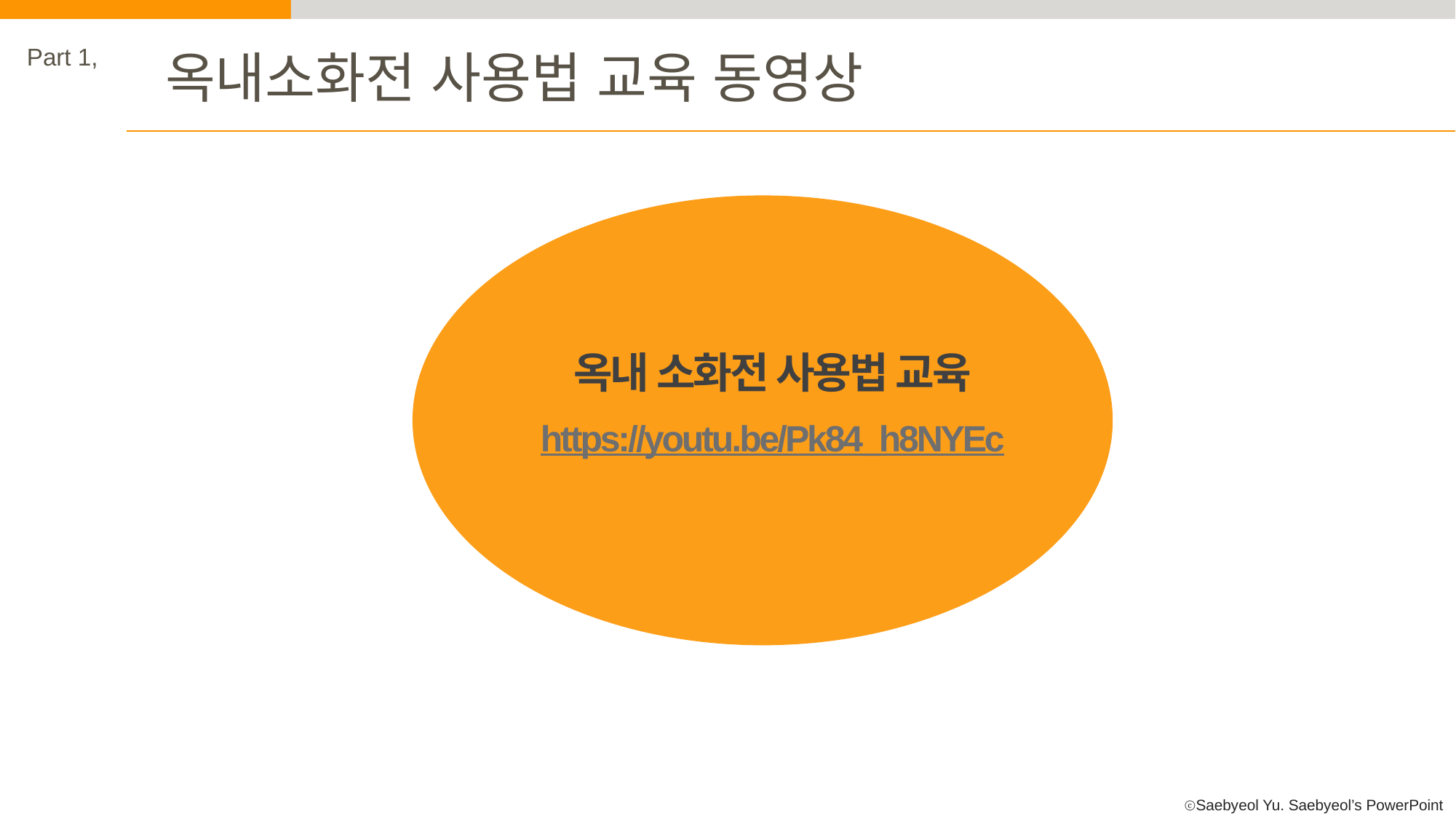

Part 1,
옥내소화전 사용법 교육 동영상

옥내 소화전 사용법 교육

https://youtu.be/Pk84_h8NYEc